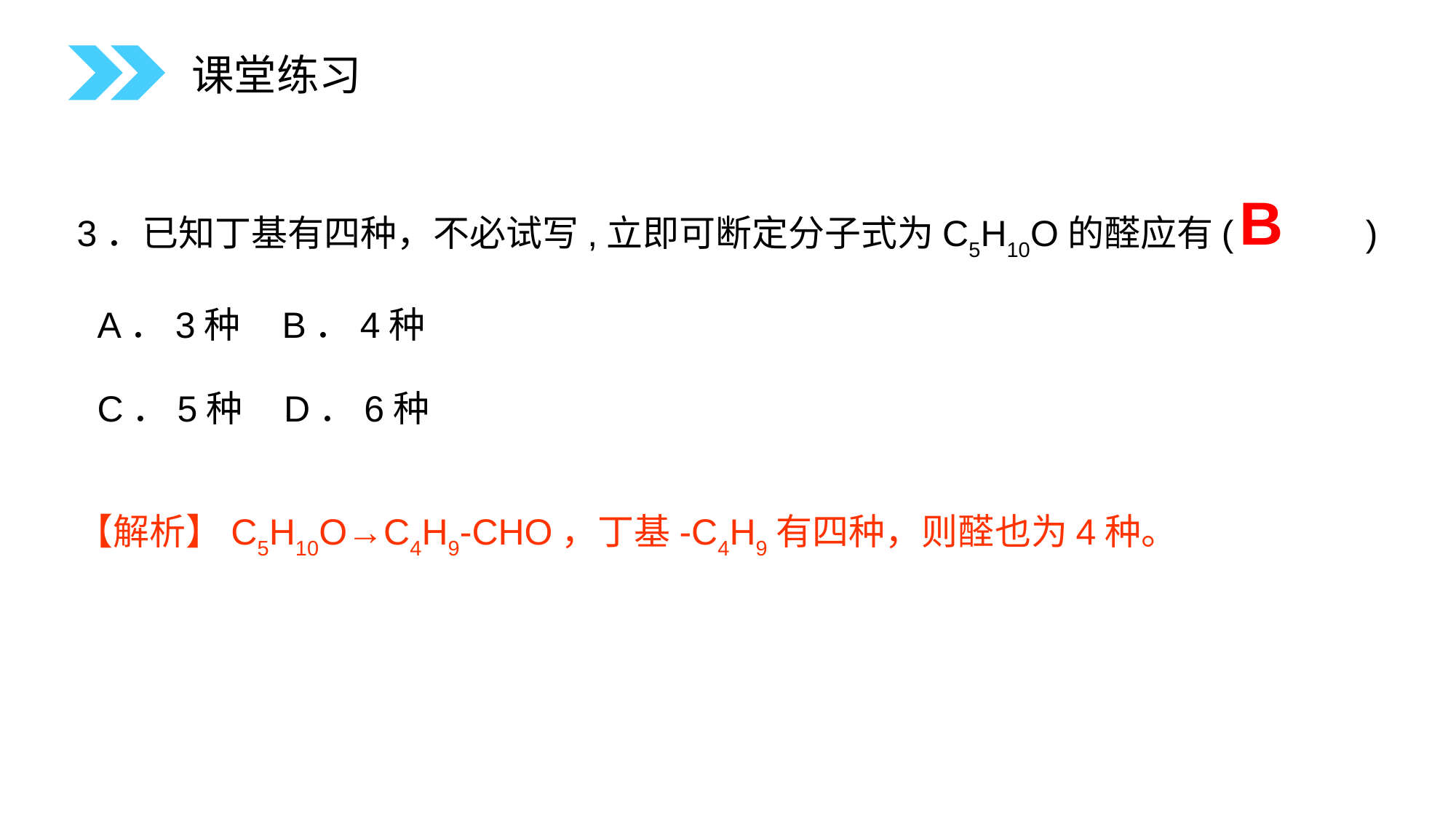

课堂练习
3．已知丁基有四种，不必试写,立即可断定分子式为C5H10O的醛应有(             )
  A．3种    B．4种
  C．5种    D．6种
B
【解析】C5H10O→C4H9-CHO，丁基-C4H9有四种，则醛也为4种。